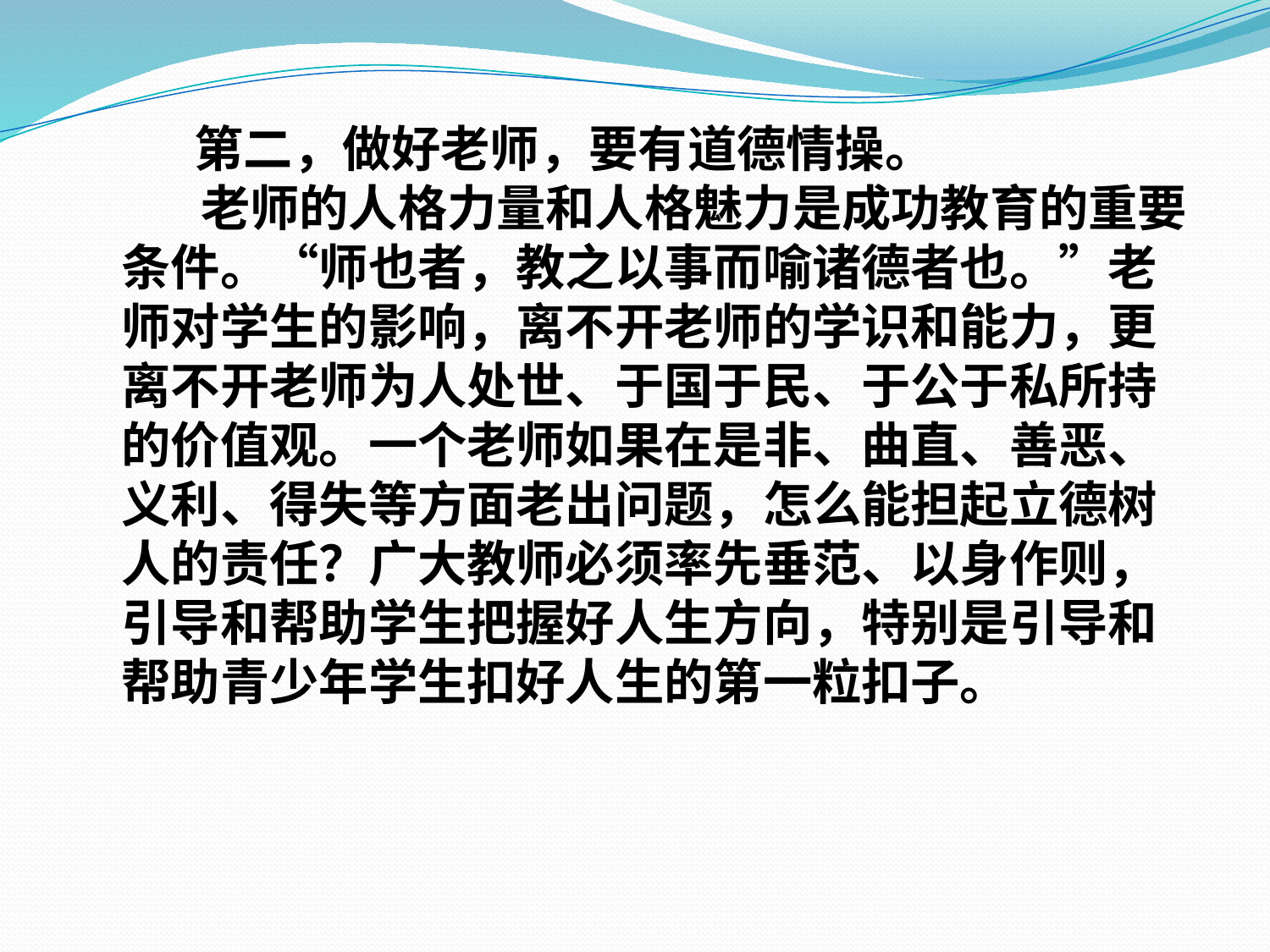

第二，做好老师，要有道德情操。
      老师的人格力量和人格魅力是成功教育的重要条件。“师也者，教之以事而喻诸德者也。”老师对学生的影响，离不开老师的学识和能力，更离不开老师为人处世、于国于民、于公于私所持的价值观。一个老师如果在是非、曲直、善恶、义利、得失等方面老出问题，怎么能担起立德树人的责任？广大教师必须率先垂范、以身作则，引导和帮助学生把握好人生方向，特别是引导和帮助青少年学生扣好人生的第一粒扣子。